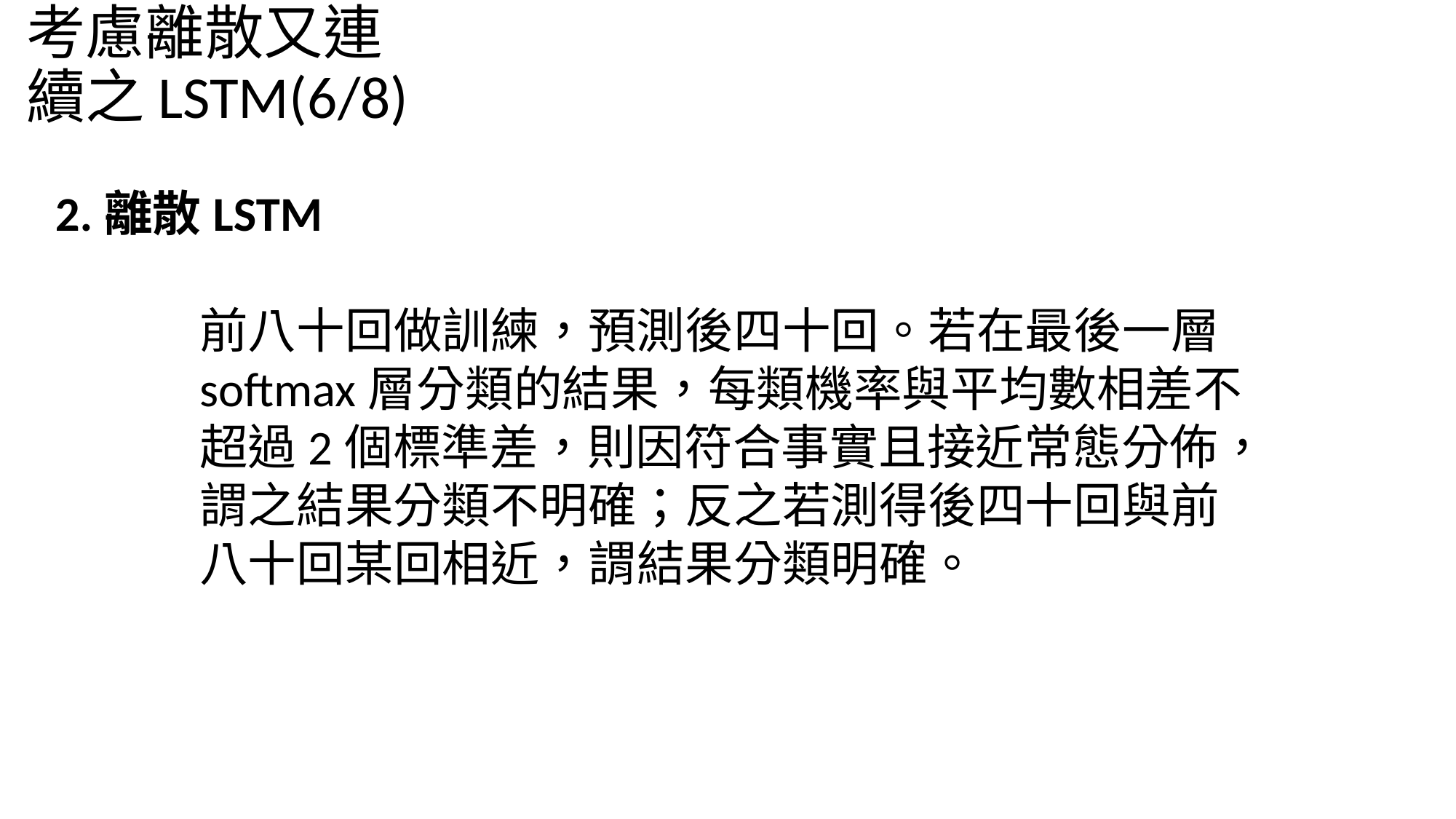

考慮離散又連續之LSTM(6/8)
2.離散LSTM
前八十回做訓練，預測後四十回。若在最後一層softmax層分類的結果，每類機率與平均數相差不超過2個標準差，則因符合事實且接近常態分佈，謂之結果分類不明確；反之若測得後四十回與前八十回某回相近，謂結果分類明確。